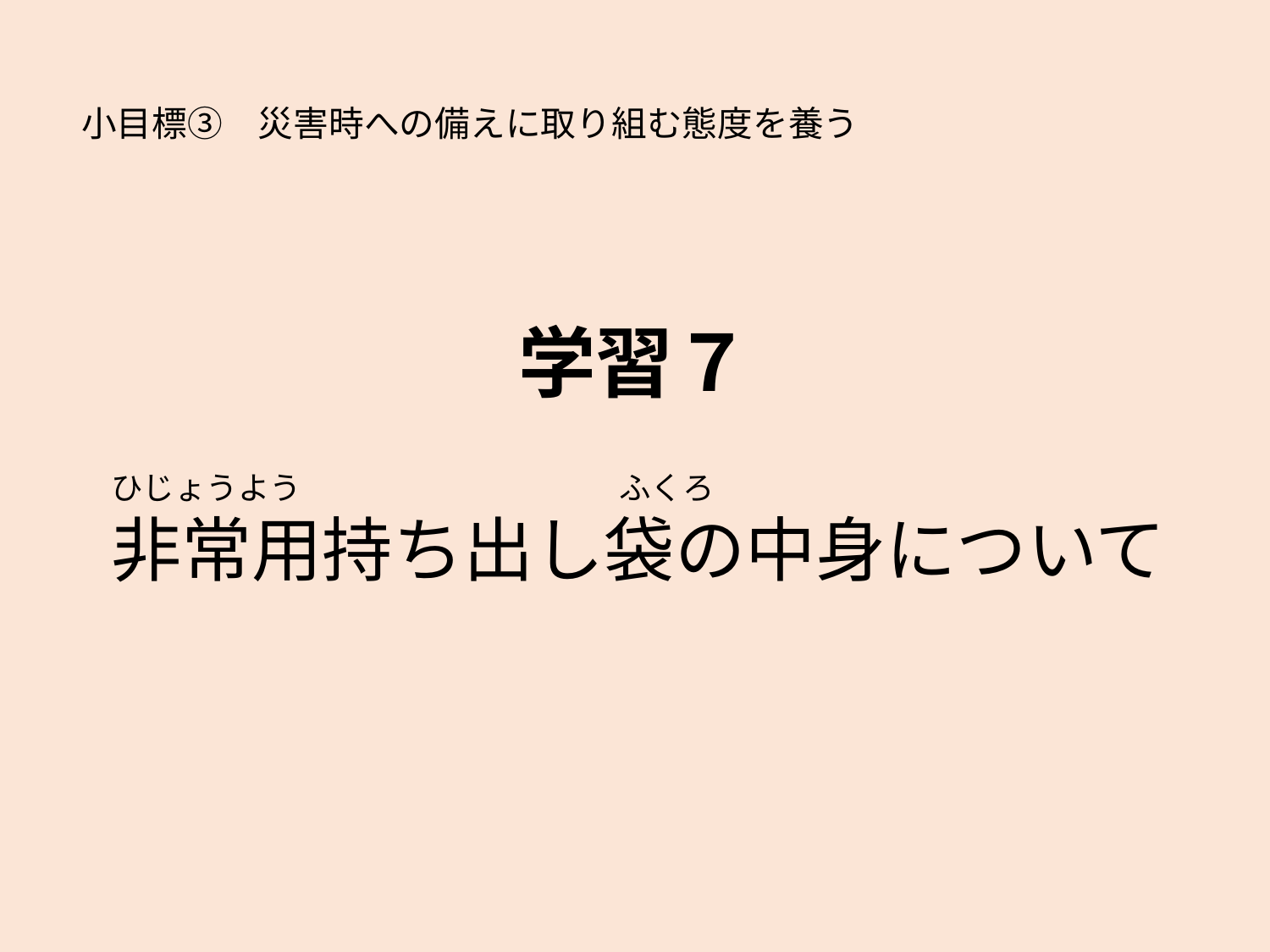

小目標③　災害時への備えに取り組む態度を養う
学習７
# ひじょうよう　　　　　　　　　　ふくろ　　　　　　　　 非常用持ち出し袋の中身について